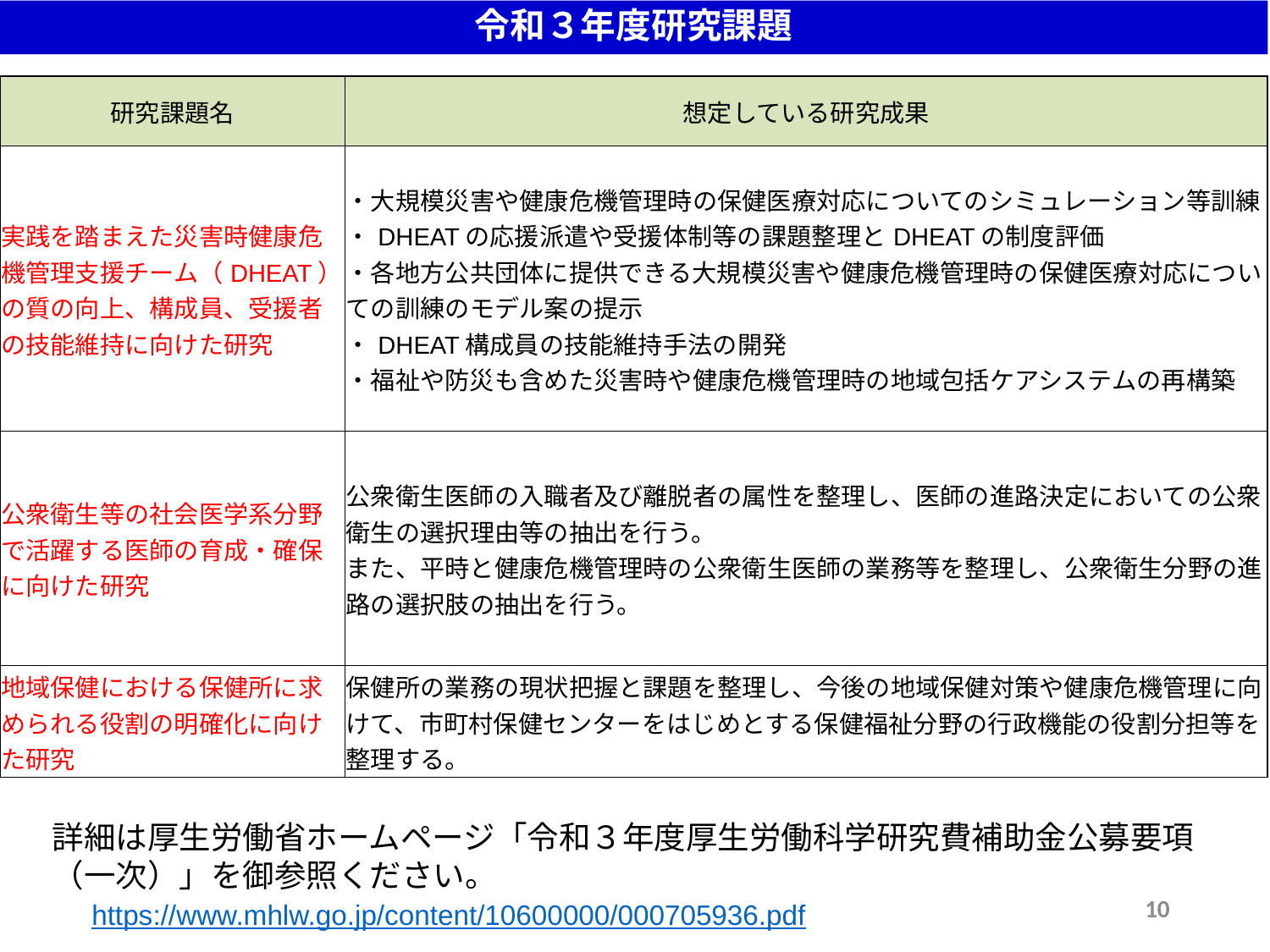

# 令和３年度研究課題
| 研究課題名 | 想定している研究成果 |
| --- | --- |
| 実践を踏まえた災害時健康危機管理支援チーム（DHEAT）の質の向上、構成員、受援者の技能維持に向けた研究 | ・大規模災害や健康危機管理時の保健医療対応についてのシミュレーション等訓練 ・DHEATの応援派遣や受援体制等の課題整理とDHEATの制度評価 ・各地方公共団体に提供できる大規模災害や健康危機管理時の保健医療対応についての訓練のモデル案の提示 ・DHEAT構成員の技能維持手法の開発 ・福祉や防災も含めた災害時や健康危機管理時の地域包括ケアシステムの再構築 |
| 公衆衛生等の社会医学系分野で活躍する医師の育成・確保に向けた研究 | 公衆衛生医師の入職者及び離脱者の属性を整理し、医師の進路決定においての公衆衛生の選択理由等の抽出を行う。 また、平時と健康危機管理時の公衆衛生医師の業務等を整理し、公衆衛生分野の進路の選択肢の抽出を行う。 |
| 地域保健における保健所に求められる役割の明確化に向けた研究 | 保健所の業務の現状把握と課題を整理し、今後の地域保健対策や健康危機管理に向けて、市町村保健センターをはじめとする保健福祉分野の行政機能の役割分担等を整理する。 |
詳細は厚生労働省ホームページ「令和３年度厚生労働科学研究費補助金公募要項（一次）」を御参照ください。
　https://www.mhlw.go.jp/content/10600000/000705936.pdf

10